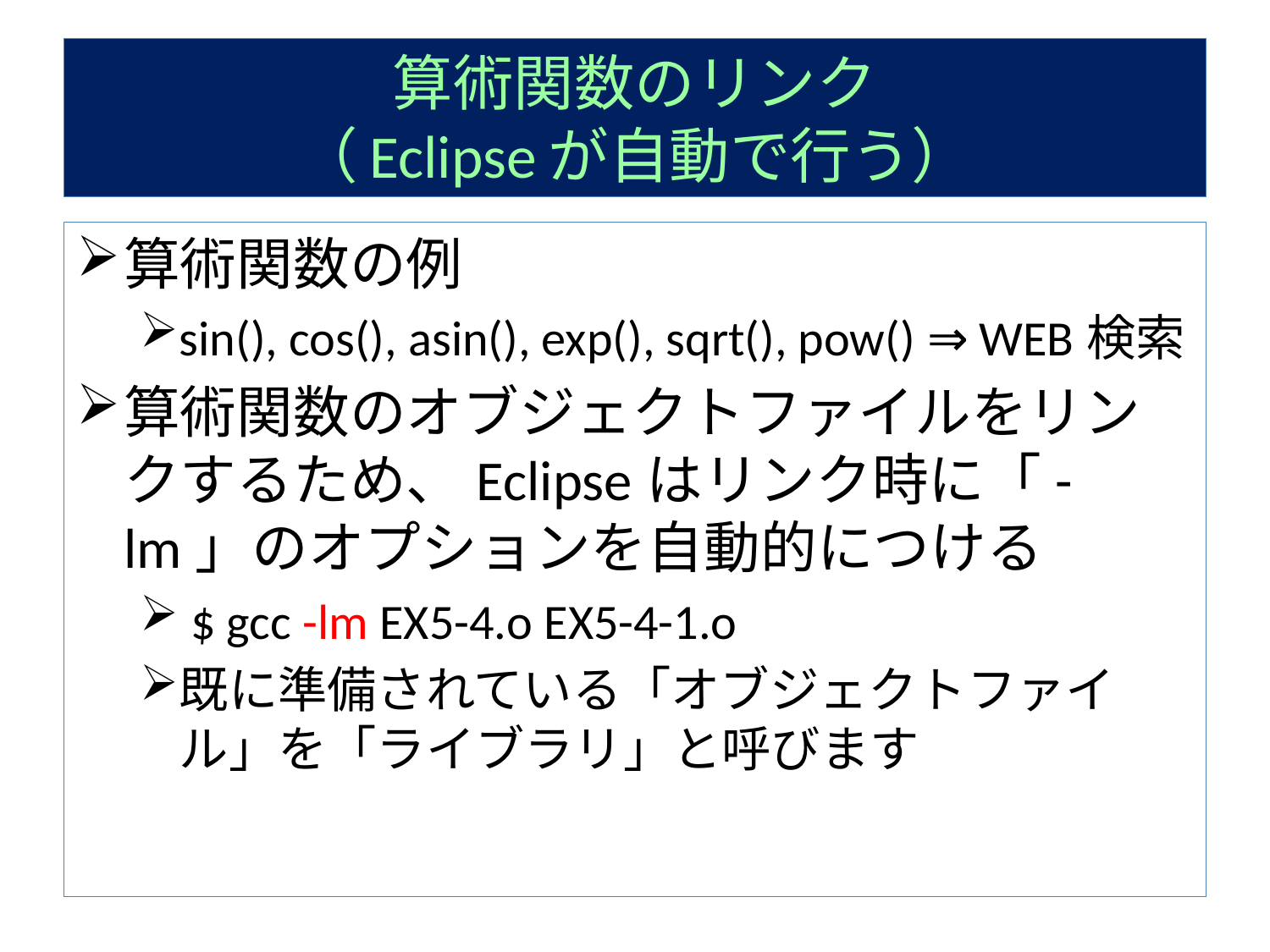

# 算術関数のリンク （Eclipseが自動で行う）
算術関数の例
sin(), cos(), asin(), exp(), sqrt(), pow() ⇒ WEB検索
算術関数のオブジェクトファイルをリンクするため、Eclipseはリンク時に「-lm」のオプションを自動的につける
 $ gcc -lm EX5-4.o EX5-4-1.o
既に準備されている「オブジェクトファイル」を「ライブラリ」と呼びます